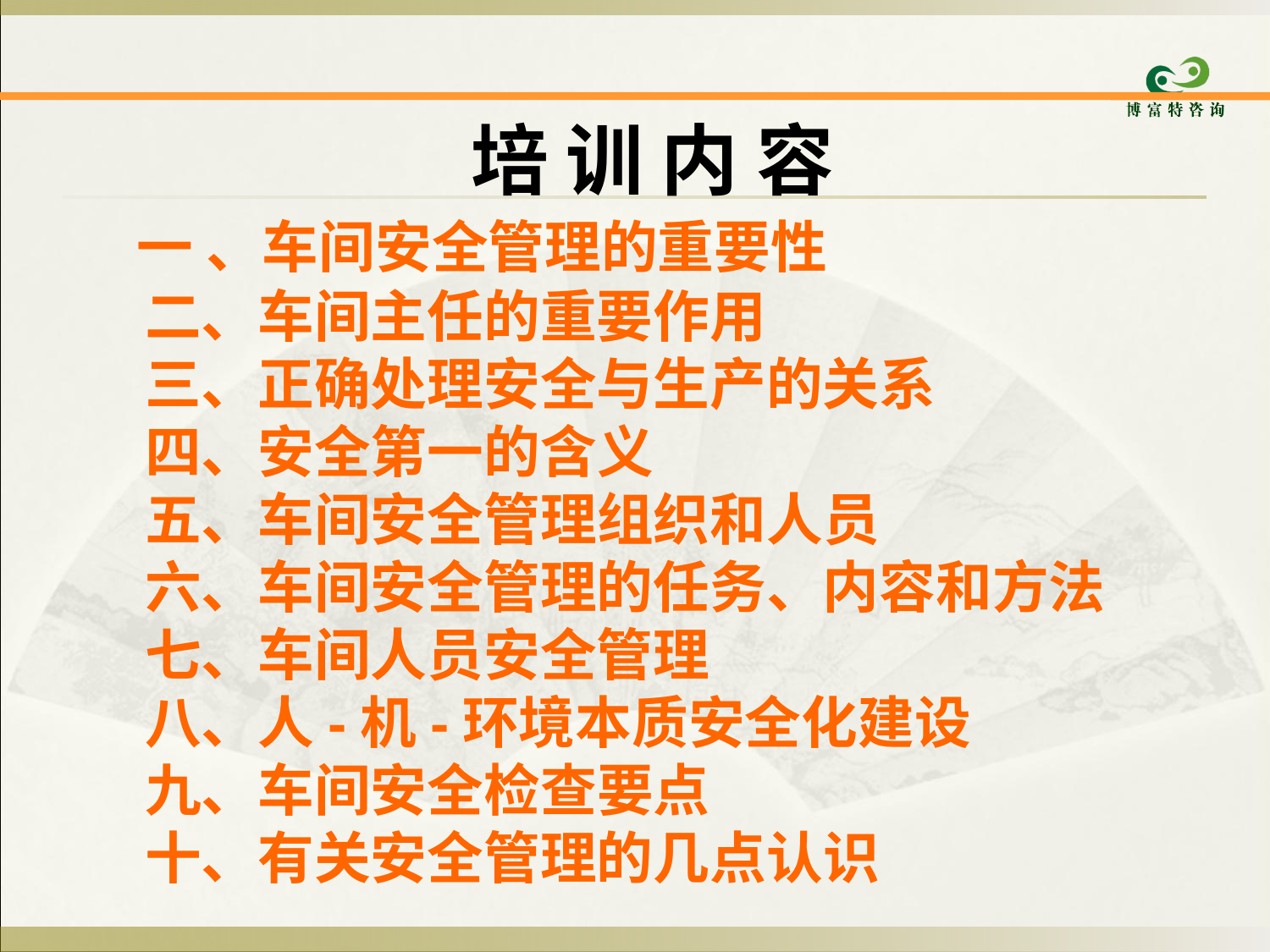

培 训 内 容
  一 、车间安全管理的重要性
   二、车间主任的重要作用
   三、正确处理安全与生产的关系
   四、安全第一的含义
   五、车间安全管理组织和人员
   六、车间安全管理的任务、内容和方法
   七、车间人员安全管理
   八、人-机-环境本质安全化建设
   九、车间安全检查要点
   十、有关安全管理的几点认识
12